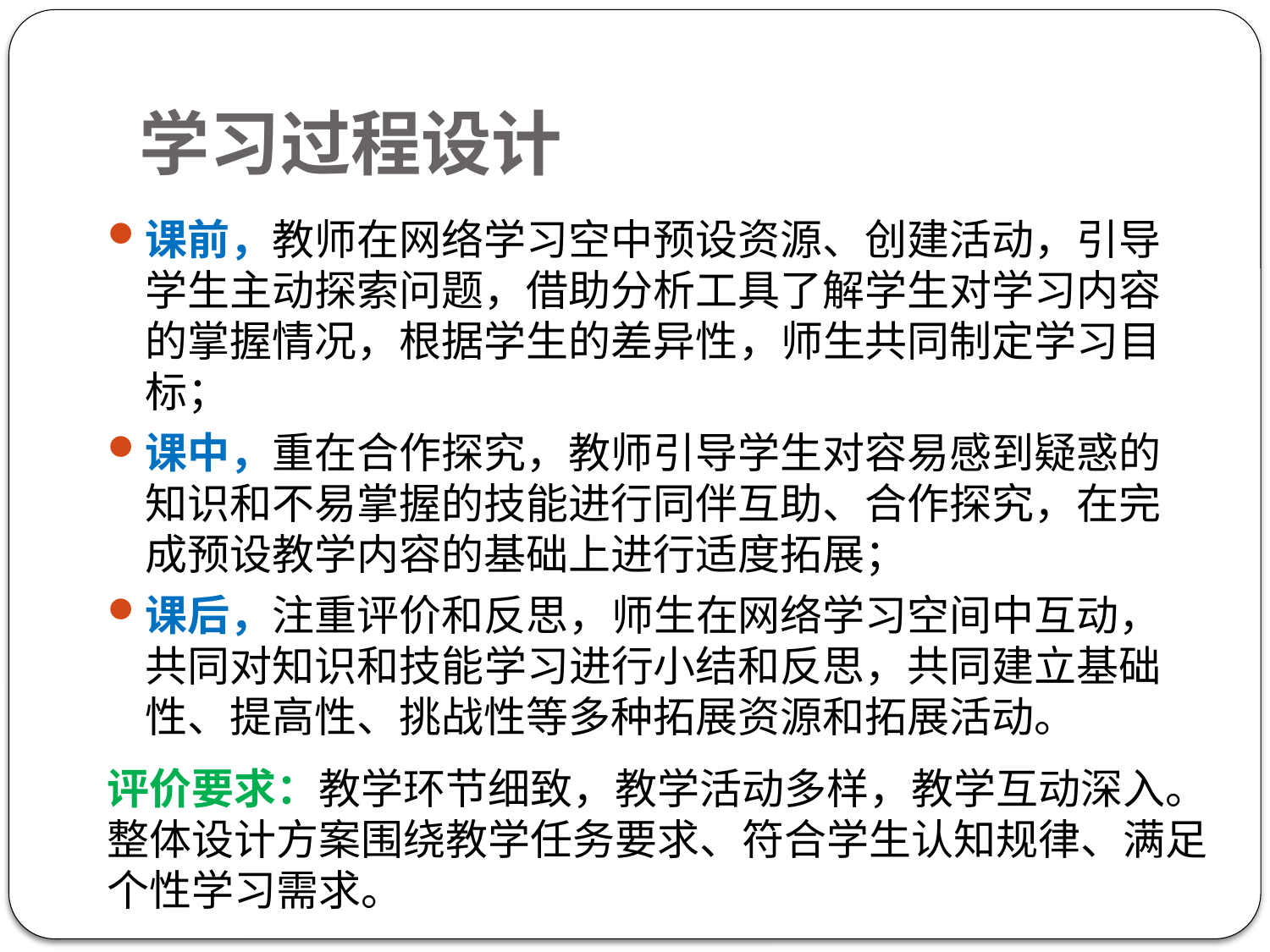

# 学习过程设计
课前，教师在网络学习空中预设资源、创建活动，引导学生主动探索问题，借助分析工具了解学生对学习内容的掌握情况，根据学生的差异性，师生共同制定学习目标；
课中，重在合作探究，教师引导学生对容易感到疑惑的知识和不易掌握的技能进行同伴互助、合作探究，在完成预设教学内容的基础上进行适度拓展；
课后，注重评价和反思，师生在网络学习空间中互动，共同对知识和技能学习进行小结和反思，共同建立基础性、提高性、挑战性等多种拓展资源和拓展活动。
评价要求：教学环节细致，教学活动多样，教学互动深入。整体设计方案围绕教学任务要求、符合学生认知规律、满足个性学习需求。